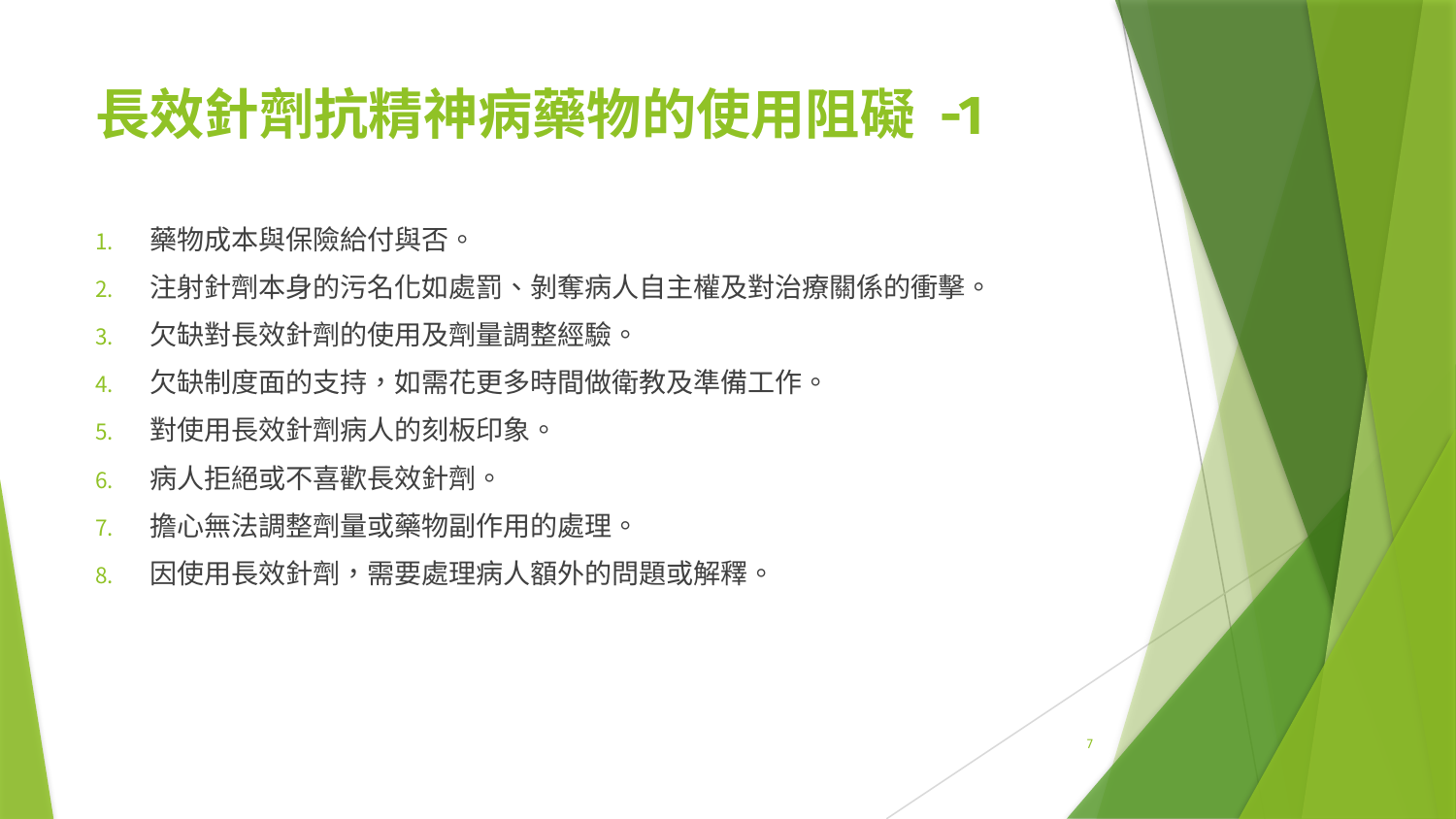

# 長效針劑抗精神病藥物的使用阻礙 -1
藥物成本與保險給付與否。
注射針劑本身的污名化如處罰、剝奪病人自主權及對治療關係的衝擊。
欠缺對長效針劑的使用及劑量調整經驗。
欠缺制度面的支持，如需花更多時間做衛教及準備工作。
對使用長效針劑病人的刻板印象。
病人拒絕或不喜歡長效針劑。
擔心無法調整劑量或藥物副作用的處理。
因使用長效針劑，需要處理病人額外的問題或解釋。
7